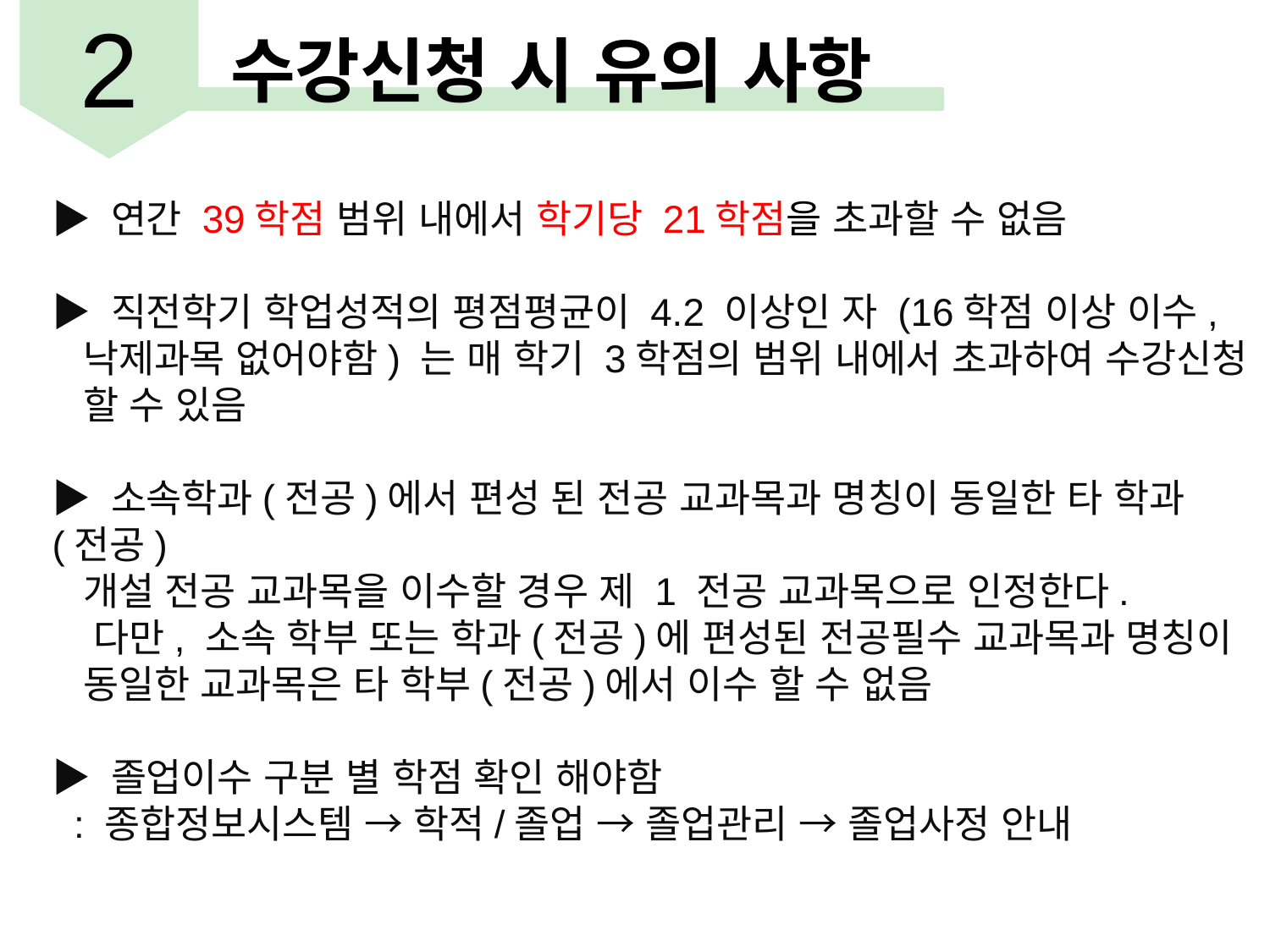

2
수강신청 시 유의 사항

▶ 연간 39학점 범위 내에서 학기당 21학점을 초과할 수 없음

▶ 직전학기 학업성적의 평점평균이 4.2 이상인 자 (16학점 이상 이수,
  낙제과목 없어야함) 는 매 학기 3학점의 범위 내에서 초과하여 수강신청
  할 수 있음

▶ 소속학과(전공)에서 편성 된 전공 교과목과 명칭이 동일한 타 학과 (전공)
  개설 전공 교과목을 이수할 경우 제 1 전공 교과목으로 인정한다.
   다만, 소속 학부 또는 학과(전공)에 편성된 전공필수 교과목과 명칭이
  동일한 교과목은 타 학부(전공)에서 이수 할 수 없음

▶ 졸업이수 구분 별 학점 확인 해야함
  : 종합정보시스템 → 학적/졸업 → 졸업관리 → 졸업사정 안내